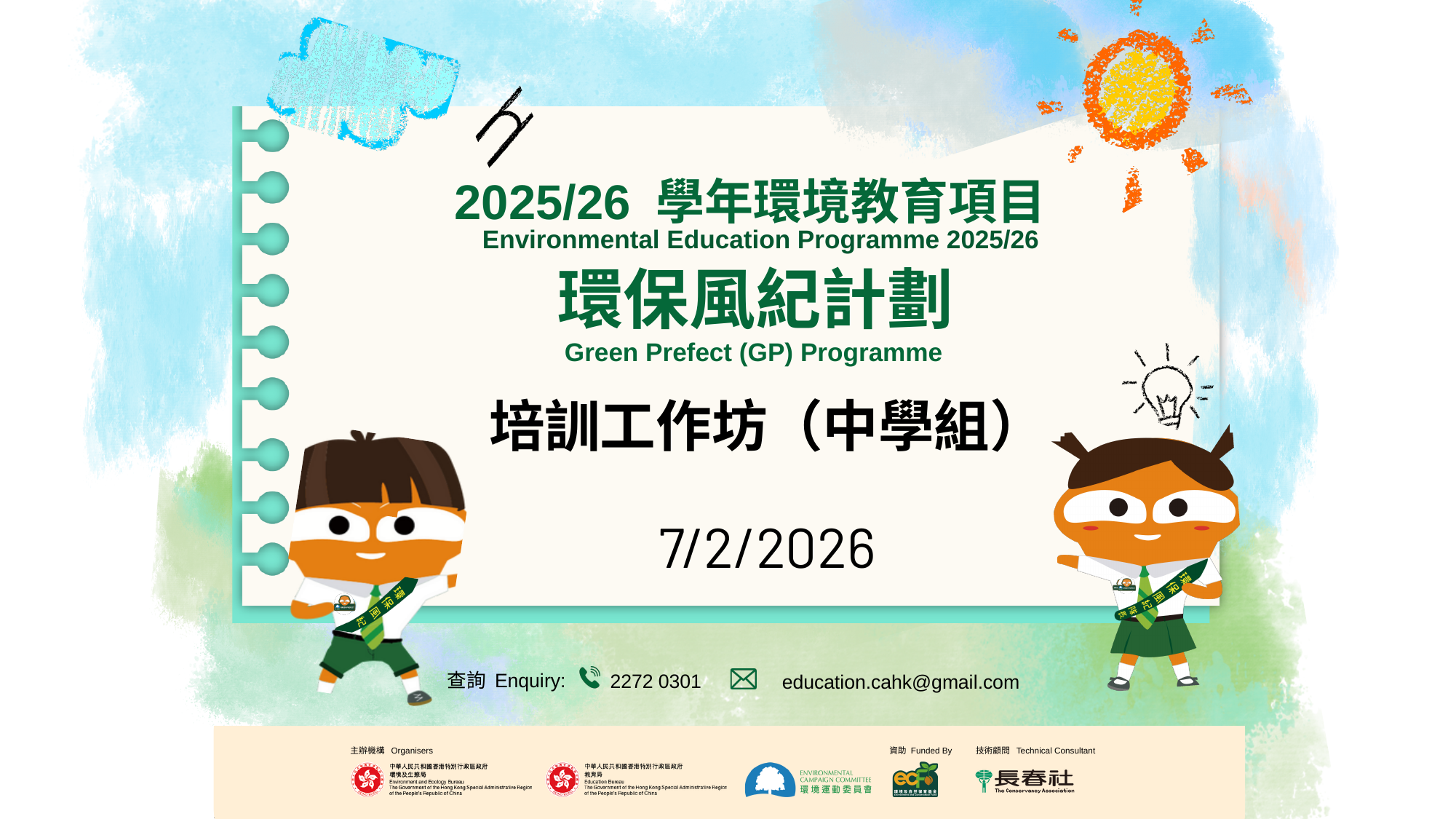

2025/26 學年環境教育項目

Environmental Education Programme 2025/26

環保風紀計劃

Green Prefect (GP) Programme

培訓工作坊（中學組）
7/2/2026

查詢 Enquiry:
2272 0301
education.cahk@gmail.com

Organisers
Funded By
Technical Consultant
主辦機構
資助
技術顧問